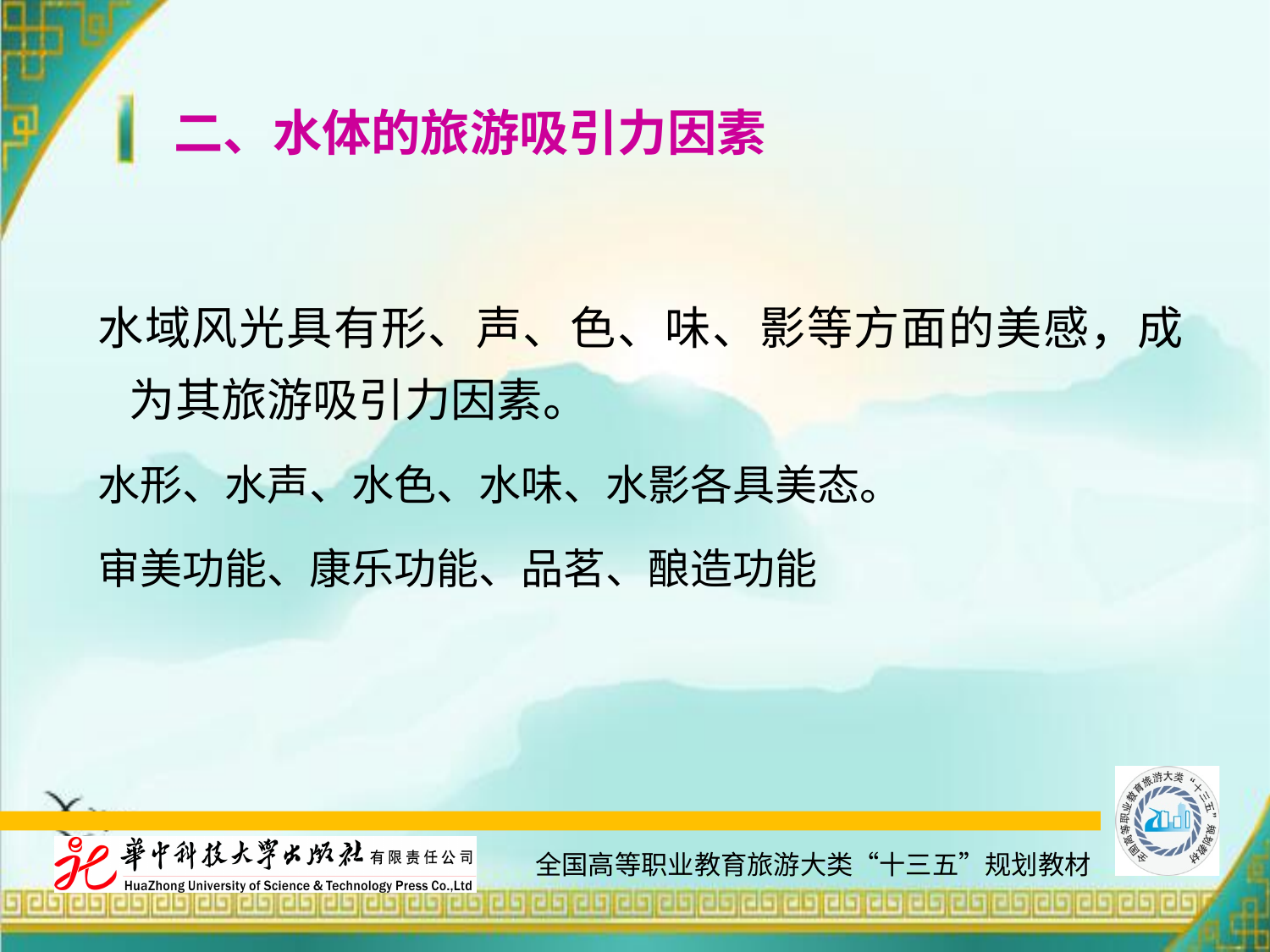

# 二、水体的旅游吸引力因素
水域风光具有形、声、色、味、影等方面的美感，成为其旅游吸引力因素。
水形、水声、水色、水味、水影各具美态。
审美功能、康乐功能、品茗、酿造功能